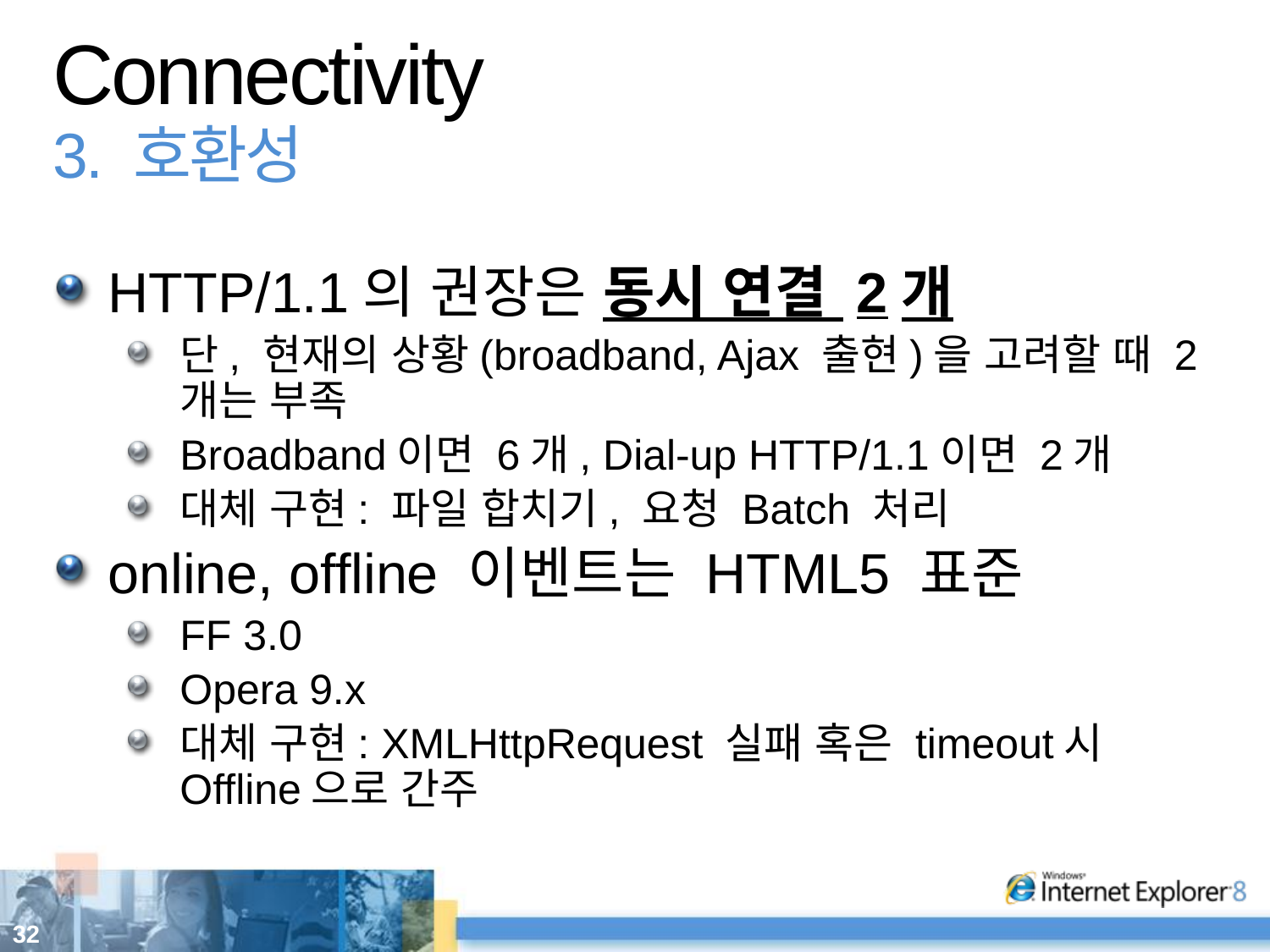

# Connectivity 3. 호환성
HTTP/1.1의 권장은 동시 연결 2개
단, 현재의 상황(broadband, Ajax 출현)을 고려할 때 2개는 부족
Broadband이면 6개, Dial-up HTTP/1.1이면 2개
대체 구현: 파일 합치기, 요청 Batch 처리
online, offline 이벤트는 HTML5 표준
FF 3.0
Opera 9.x
대체 구현: XMLHttpRequest 실패 혹은 timeout시 Offline으로 간주